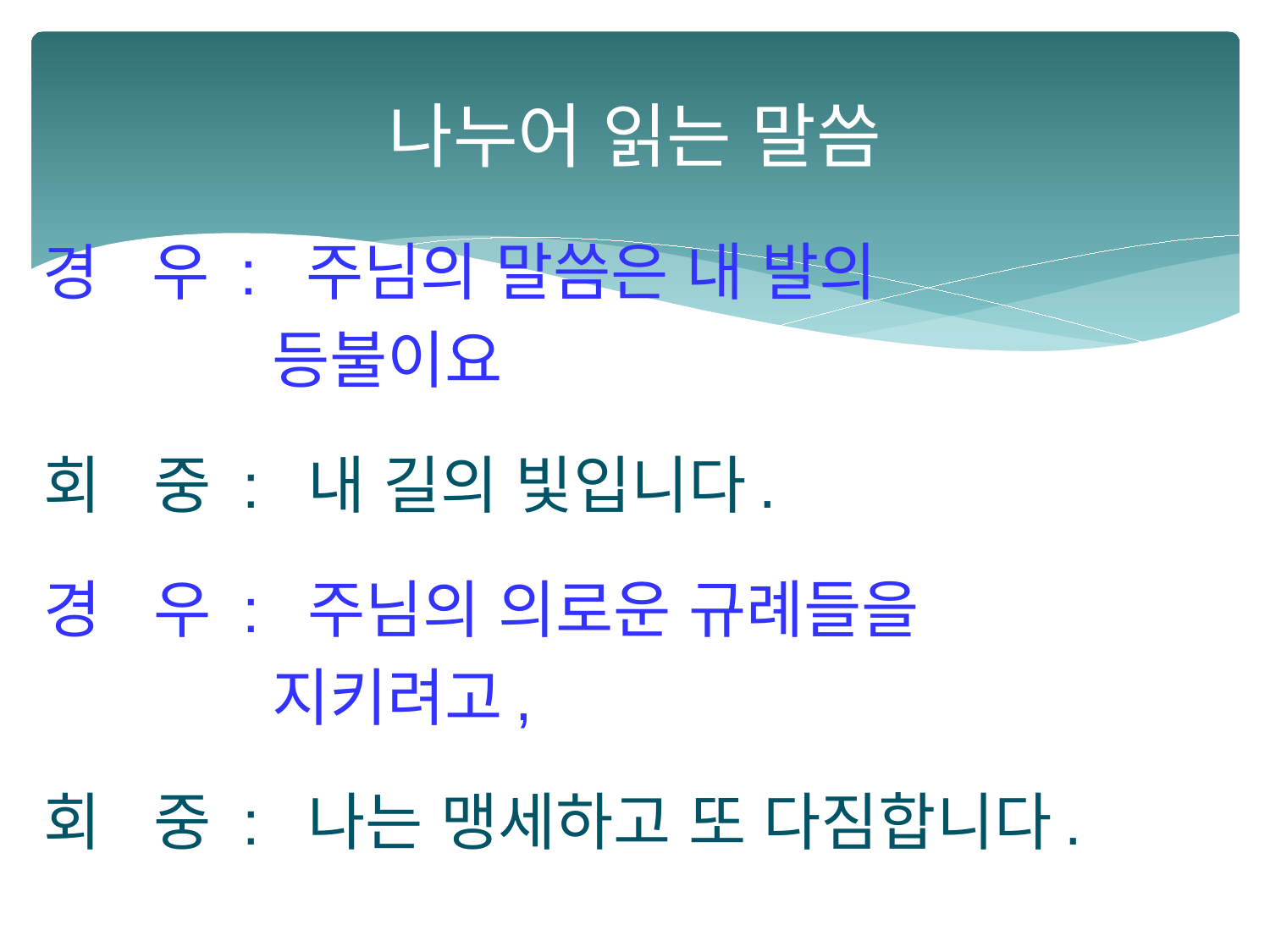

# 나누어 읽는 말씀
 경   우 :  주님의 말씀은 내 발의
              등불이요

 회   중 :  내 길의 빛입니다.

 경   우 :  주님의 의로운 규례들을
              지키려고,

 회   중 :  나는 맹세하고 또 다짐합니다.